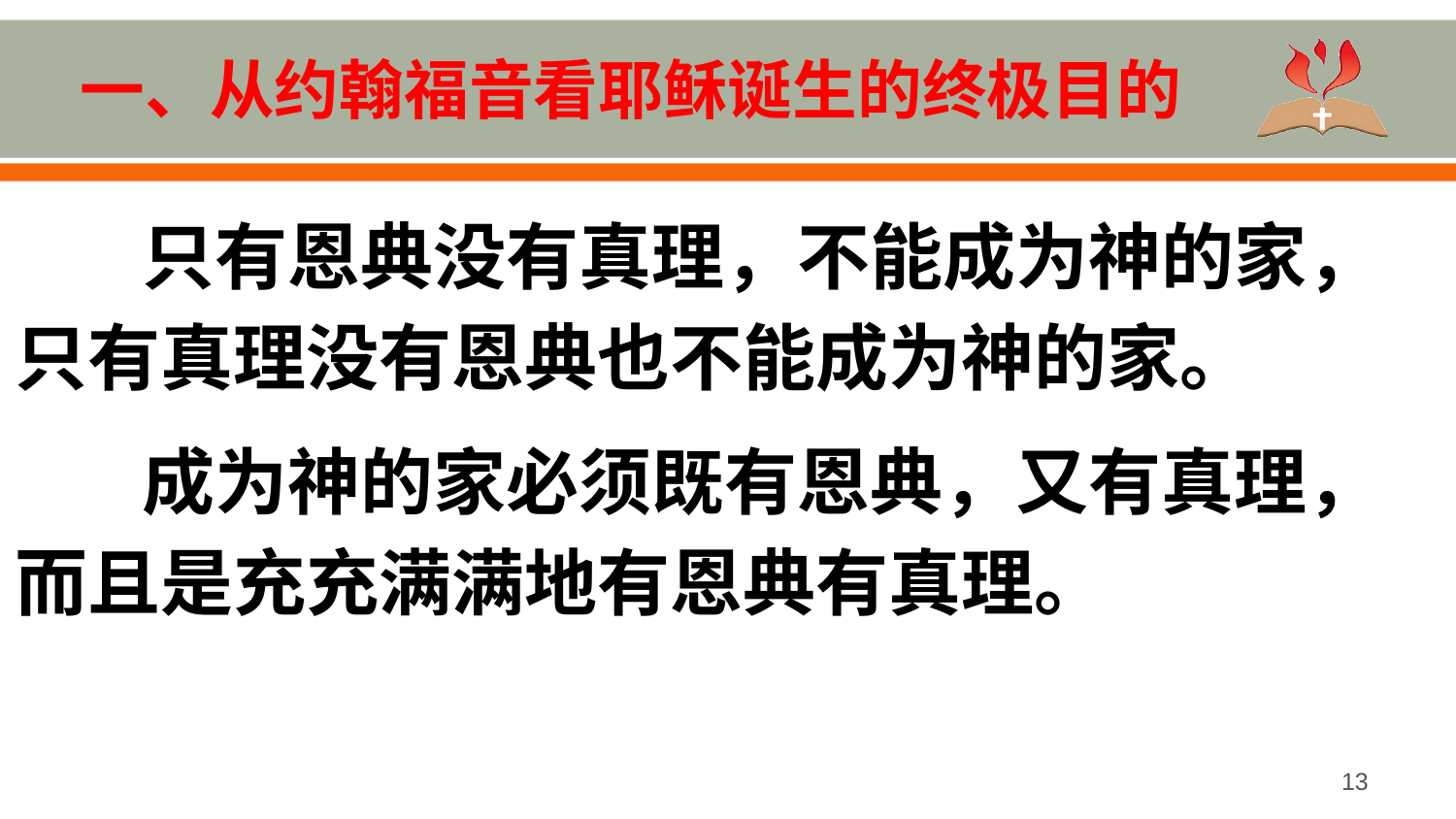

# 一、从约翰福音看耶稣诞生的终极目的
只有恩典没有真理，不能成为神的家，只有真理没有恩典也不能成为神的家。
成为神的家必须既有恩典，又有真理，而且是充充满满地有恩典有真理。

13